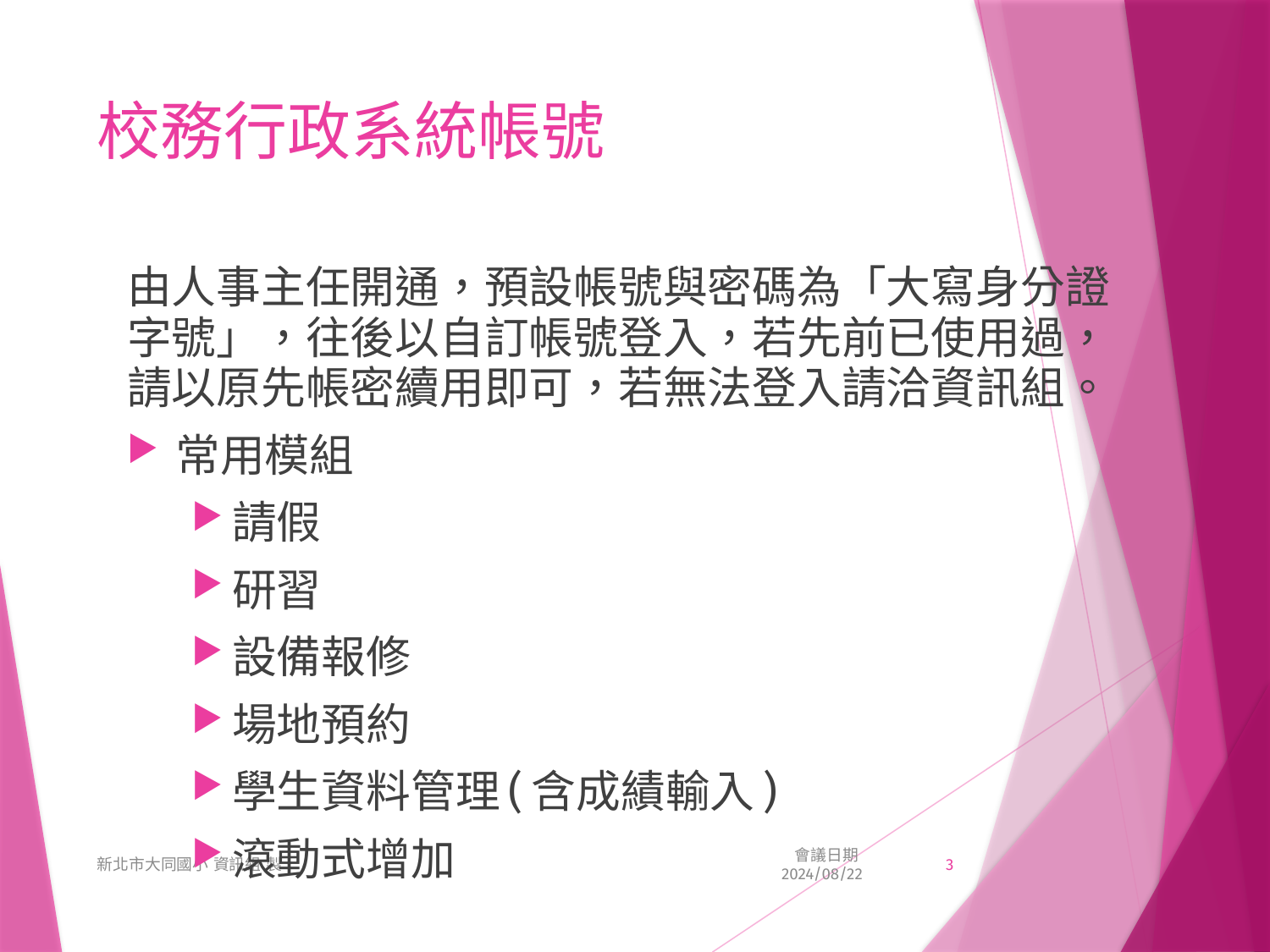

# 校務行政系統帳號
由人事主任開通，預設帳號與密碼為「大寫身分證字號」，往後以自訂帳號登入，若先前已使用過，請以原先帳密續用即可，若無法登入請洽資訊組。
常用模組
請假
研習
設備報修
場地預約
學生資料管理(含成績輸入)
滾動式增加

新北市大同國小 資訊組 製
會議日期2024/08/22
3